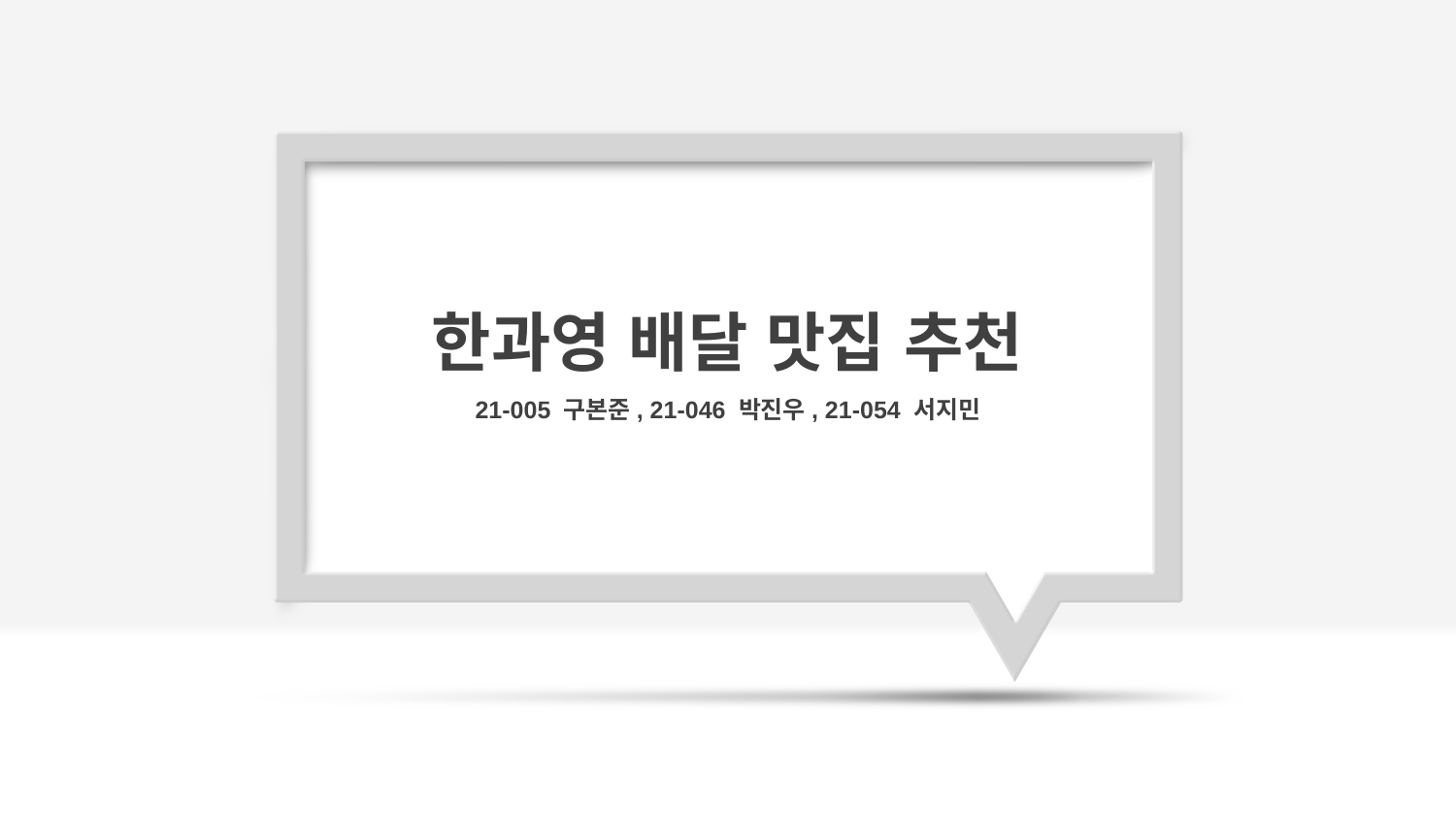

한과영 배달 맛집 추천
21-005 구본준, 21-046 박진우, 21-054 서지민